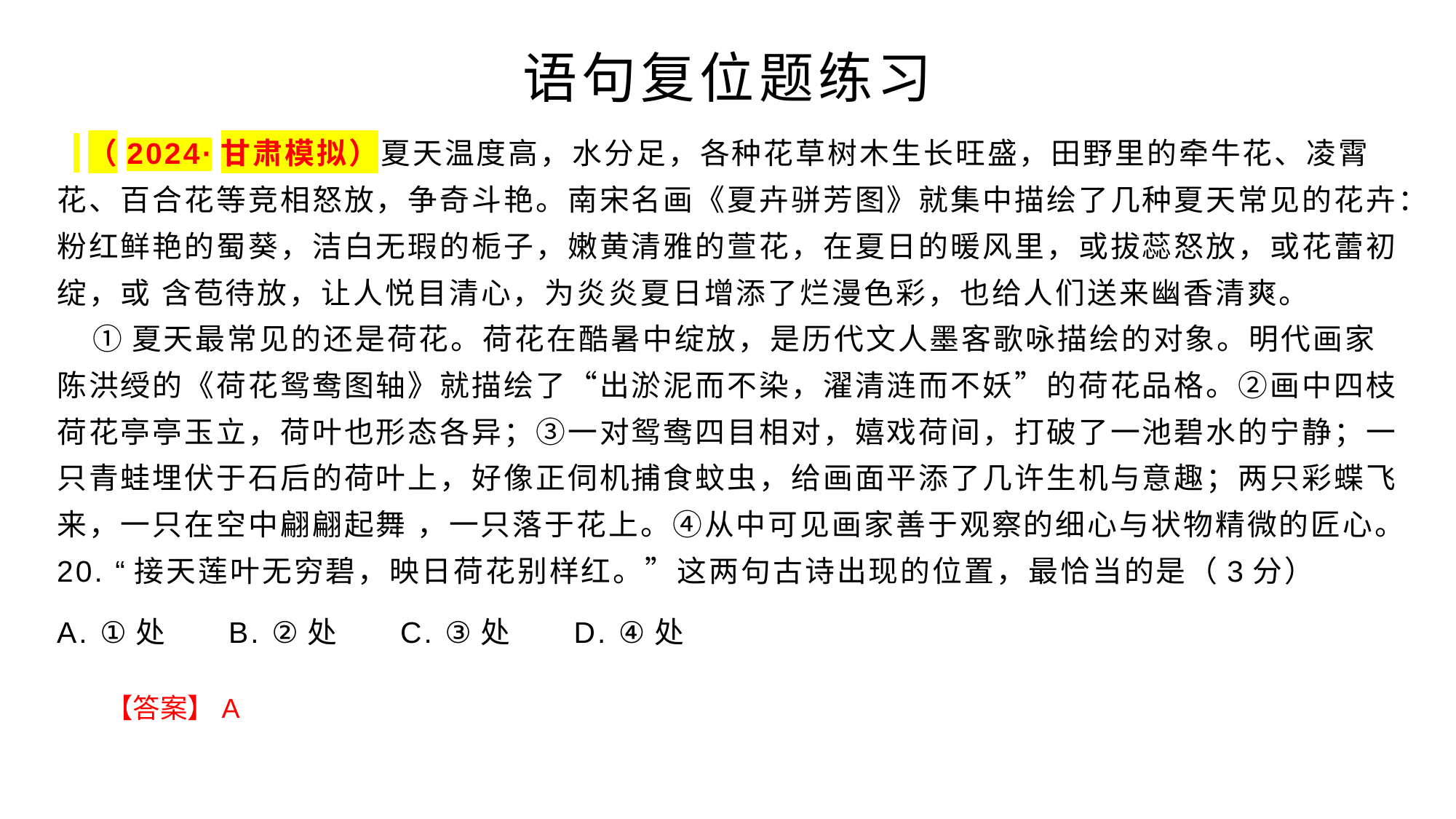

# 语句复位题练习
   （2024·甘肃模拟）夏天温度高，水分足，各种花草树木生长旺盛，田野里的牵牛花、凌霄花、百合花等竞相怒放，争奇斗艳。南宋名画《夏卉骈芳图》就集中描绘了几种夏天常见的花卉：粉红鲜艳的蜀葵，洁白无瑕的栀子，嫩黄清雅的萱花，在夏日的暖风里，或拔蕊怒放，或花蕾初绽，或 含苞待放，让人悦目清心，为炎炎夏日增添了烂漫色彩，也给人们送来幽香清爽。
    ①夏天最常见的还是荷花。荷花在酷暑中绽放，是历代文人墨客歌咏描绘的对象。明代画家陈洪绶的《荷花鸳鸯图轴》就描绘了“出淤泥而不染，濯清涟而不妖”的荷花品格。②画中四枝荷花亭亭玉立，荷叶也形态各异；③一对鸳鸯四目相对，嬉戏荷间，打破了一池碧水的宁静；一只青蛙埋伏于石后的荷叶上，好像正伺机捕食蚊虫，给画面平添了几许生机与意趣；两只彩蝶飞来，一只在空中翩翩起舞 ，一只落于花上。④从中可见画家善于观察的细心与状物精微的匠心。
20. “接天莲叶无穷碧，映日荷花别样红。”这两句古诗出现的位置，最恰当的是（3分）
A. ①处      B. ②处      C. ③处      D. ④处

【答案】A